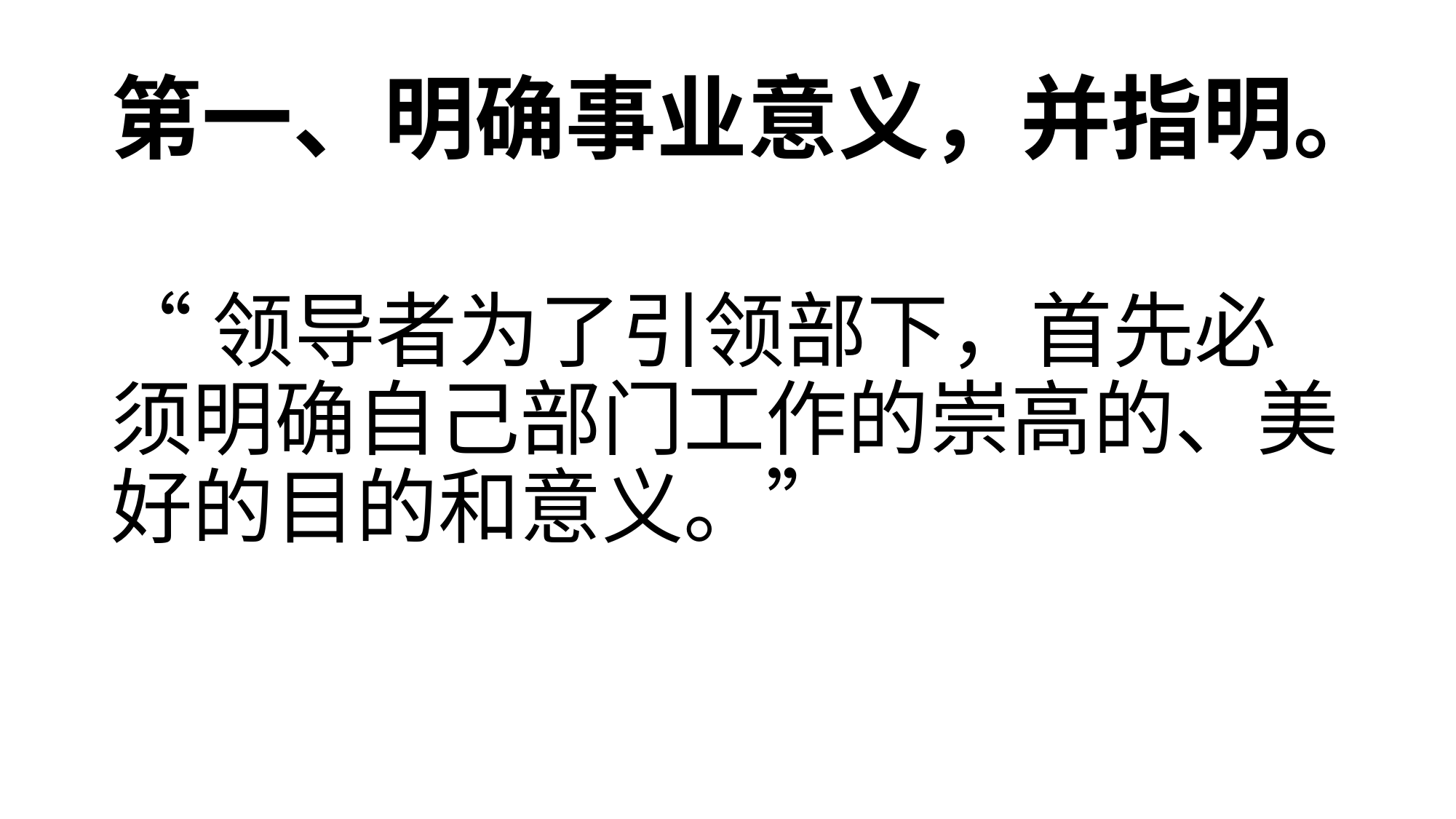

# 第一、明确事业意义，并指明。

“领导者为了引领部下，首先必须明确自己部门工作的崇高的、美好的目的和意义。”